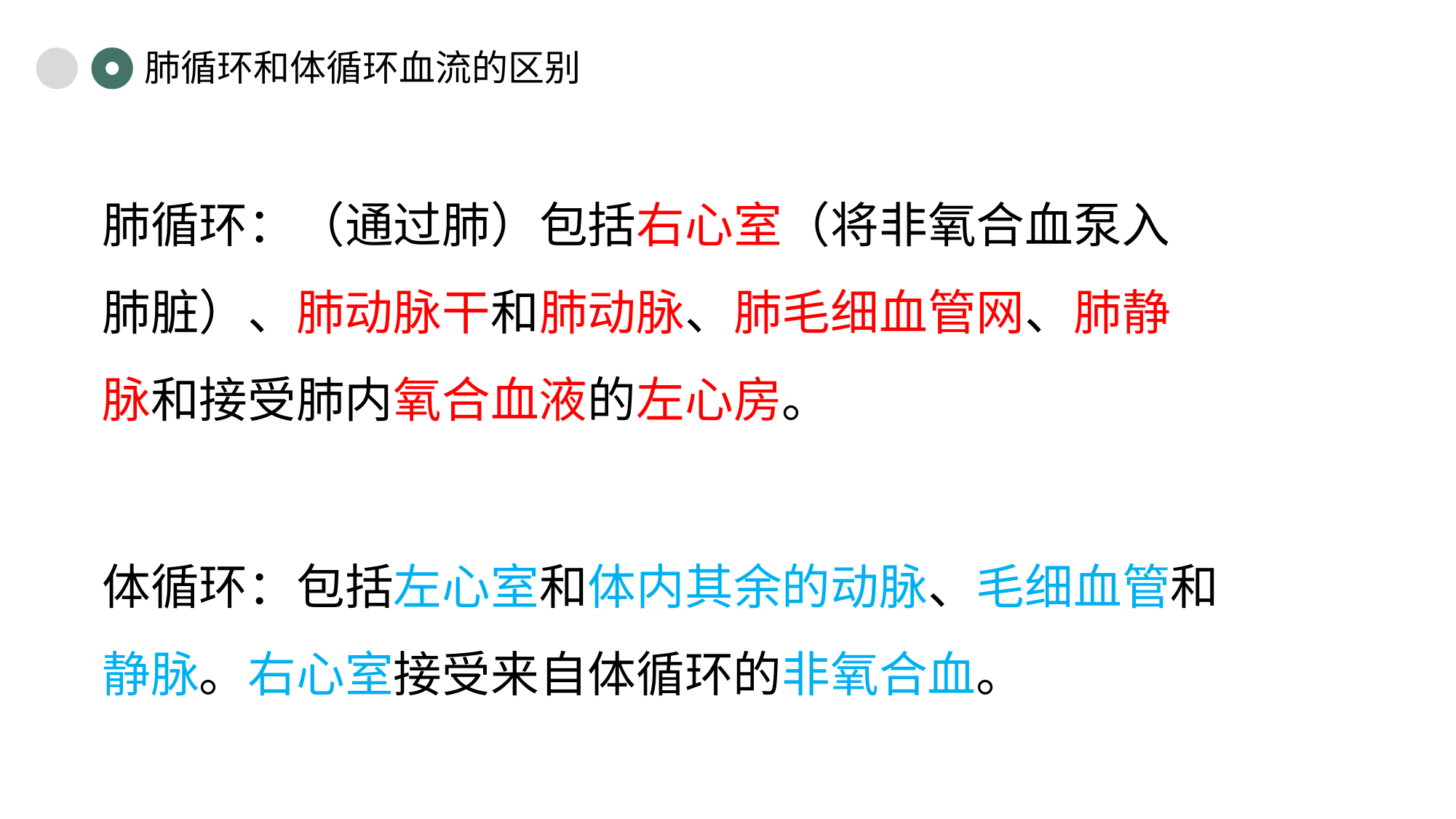

肺循环和体循环血流的区别

肺循环：（通过肺）包括右心室（将非氧合血泵入肺脏）、肺动脉干和肺动脉、肺毛细血管网、肺静脉和接受肺内氧合血液的左心房。
体循环：包括左心室和体内其余的动脉、毛细血管和静脉。右心室接受来自体循环的非氧合血。